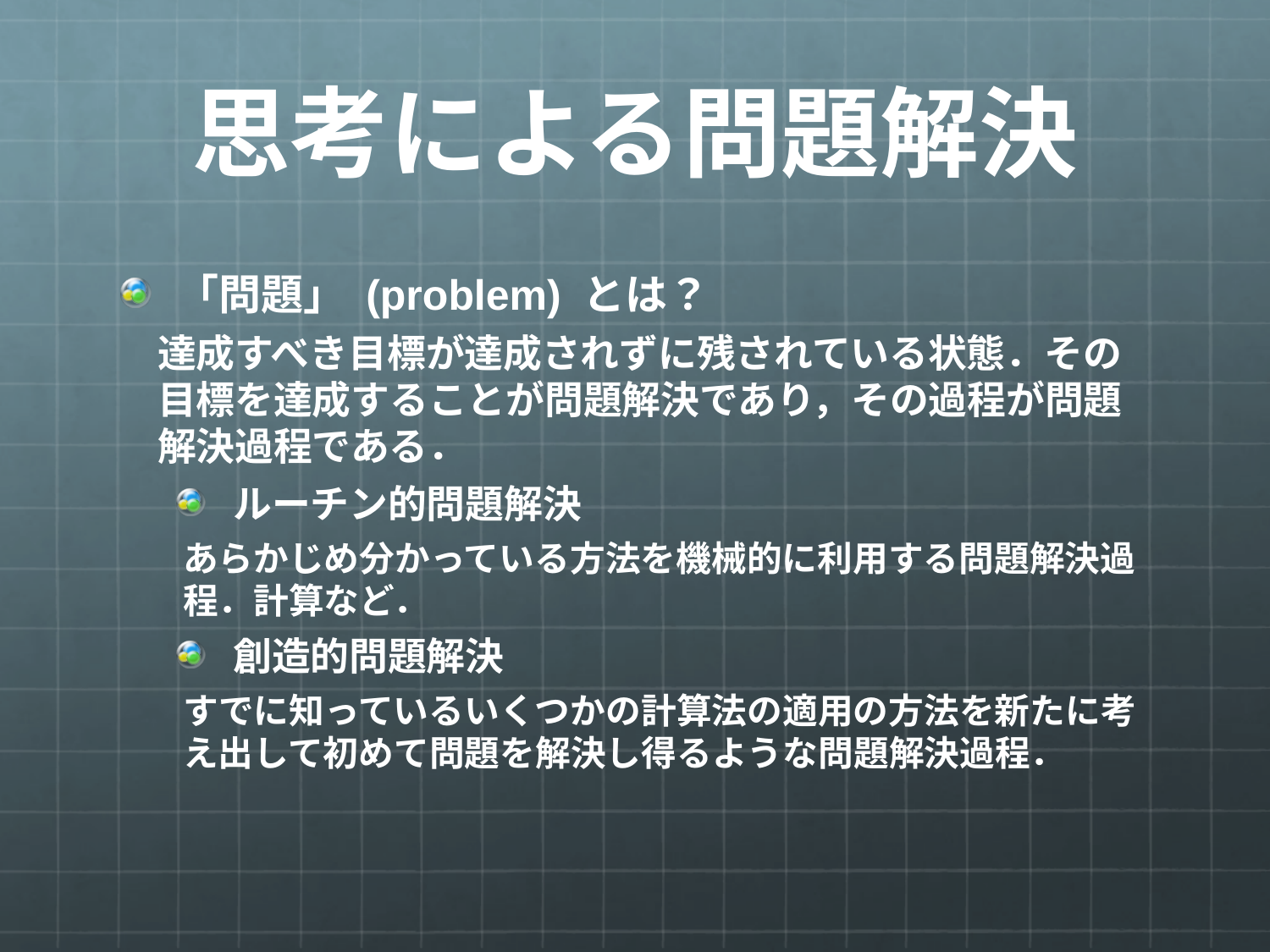

# 思考による問題解決
「問題」 (problem) とは？
達成すべき目標が達成されずに残されている状態．その目標を達成することが問題解決であり，その過程が問題解決過程である．
ルーチン的問題解決
あらかじめ分かっている方法を機械的に利用する問題解決過程．計算など．
創造的問題解決
すでに知っているいくつかの計算法の適用の方法を新たに考え出して初めて問題を解決し得るような問題解決過程．